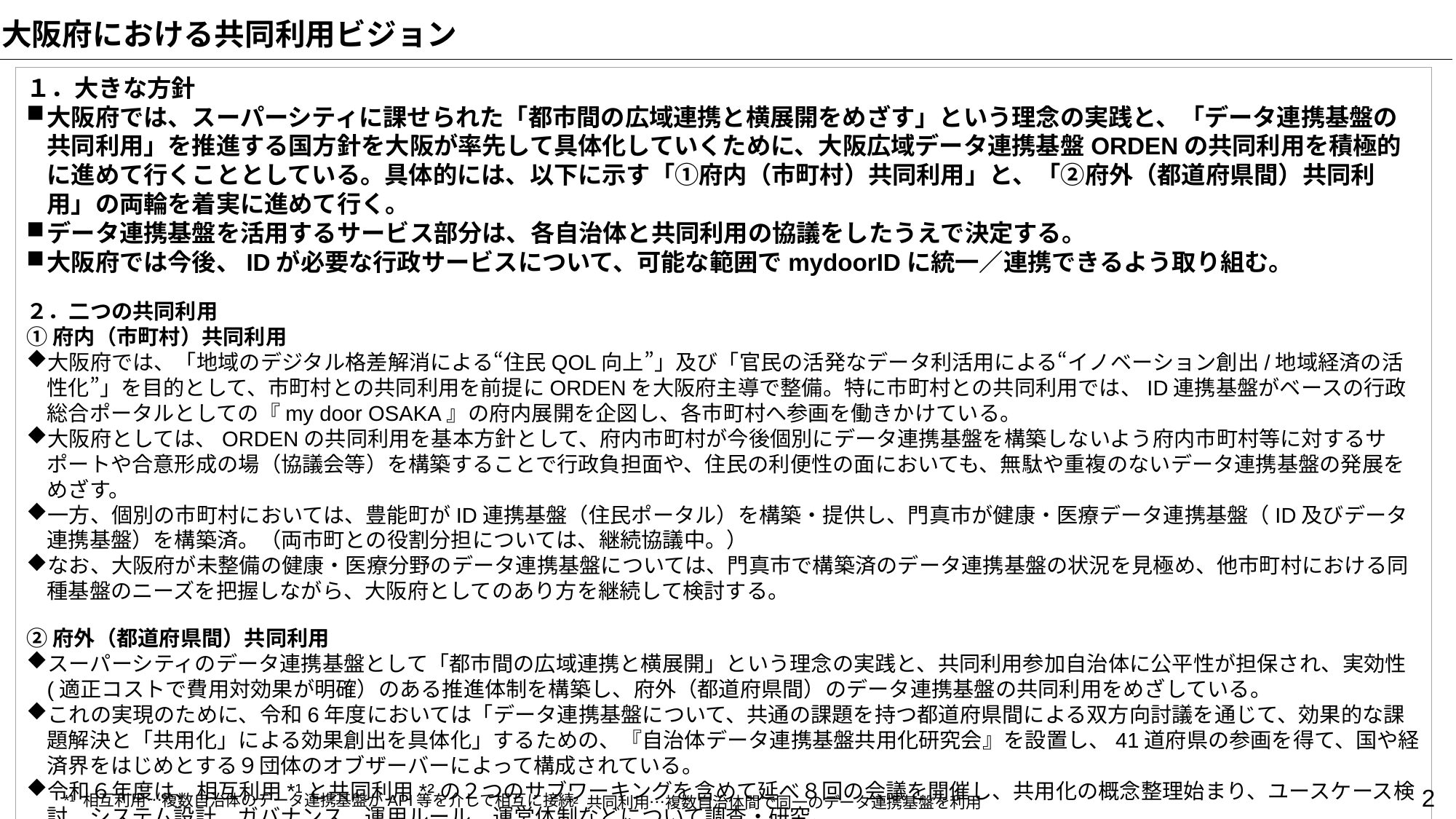

大阪府における共同利用ビジョン
１．大きな方針
大阪府では、スーパーシティに課せられた「都市間の広域連携と横展開をめざす」という理念の実践と、「データ連携基盤の共同利用」を推進する国方針を大阪が率先して具体化していくために、大阪広域データ連携基盤ORDENの共同利用を積極的に進めて行くこととしている。具体的には、以下に示す「①府内（市町村）共同利用」と、「➁府外（都道府県間）共同利用」の両輪を着実に進めて行く。
データ連携基盤を活用するサービス部分は、各自治体と共同利用の協議をしたうえで決定する。
大阪府では今後、IDが必要な行政サービスについて、可能な範囲でmydoorIDに統一／連携できるよう取り組む。

２．二つの共同利用
①府内（市町村）共同利用
大阪府では、「地域のデジタル格差解消による“住民QOL向上”」及び「官民の活発なデータ利活用による“イノベーション創出/地域経済の活性化”」を目的として、市町村との共同利用を前提にORDENを大阪府主導で整備。特に市町村との共同利用では、ID連携基盤がベースの行政総合ポータルとしての『my door OSAKA』の府内展開を企図し、各市町村へ参画を働きかけている。
大阪府としては、ORDENの共同利用を基本方針として、府内市町村が今後個別にデータ連携基盤を構築しないよう府内市町村等に対するサポートや合意形成の場（協議会等）を構築することで行政負担面や、住民の利便性の面においても、無駄や重複のないデータ連携基盤の発展をめざす。
一方、個別の市町村においては、豊能町がID連携基盤（住民ポータル）を構築・提供し、門真市が健康・医療データ連携基盤（ID及びデータ連携基盤）を構築済。（両市町との役割分担については、継続協議中。）
なお、大阪府が未整備の健康・医療分野のデータ連携基盤については、門真市で構築済のデータ連携基盤の状況を見極め、他市町村における同種基盤のニーズを把握しながら、大阪府としてのあり方を継続して検討する。

➁府外（都道府県間）共同利用
スーパーシティのデータ連携基盤として「都市間の広域連携と横展開」という理念の実践と、共同利用参加自治体に公平性が担保され、実効性(適正コストで費用対効果が明確）のある推進体制を構築し、府外（都道府県間）のデータ連携基盤の共同利用をめざしている。
これの実現のために、令和6年度においては「データ連携基盤について、共通の課題を持つ都道府県間による双方向討議を通じて、効果的な課題解決と「共用化」による効果創出を具体化」するための、『自治体データ連携基盤共用化研究会』を設置し、41道府県の参画を得て、国や経済界をはじめとする９団体のオブザーバーによって構成されている。
令和６年度は、相互利用*¹と共同利用*²の２つのサブワーキングを含めて延べ８回の会議を開催し、共用化の概念整理始まり、ユースケース検討、システム設計、ガバナンス、運用ルール、運営体制などについて調査・研究。
2
　*¹ 相互利用…複数自治体のデータ連携基盤がAPI等を介して相互に接続
　*² 共同利用…複数自治体間で同一のデータ連携基盤を利用